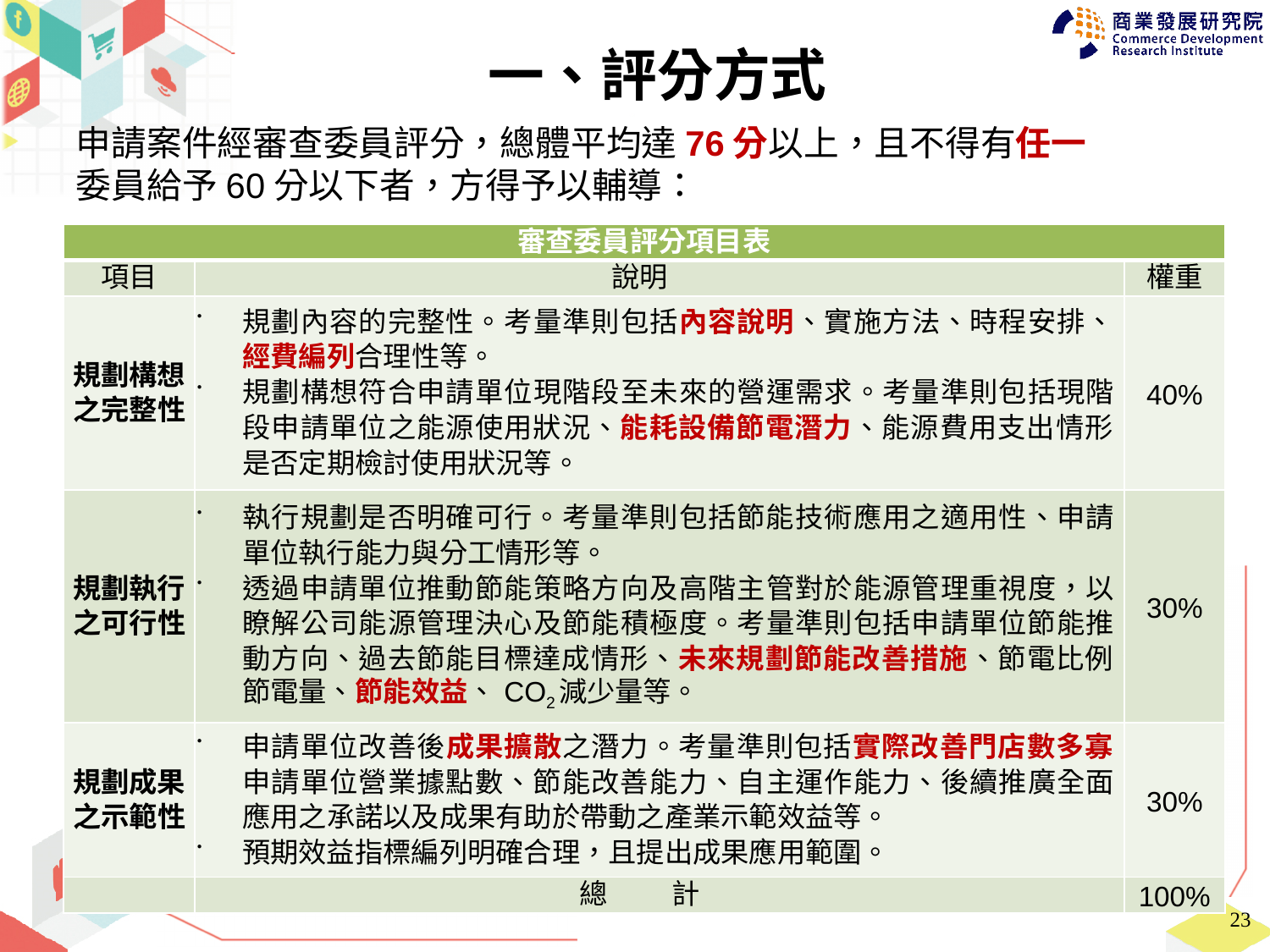

一、評分方式
申請案件經審查委員評分，總體平均達76分以上，且不得有任一委員給予60分以下者，方得予以輔導：

| 審查委員評分項目表 |  |  |
| --- | --- | --- |
| 項目 | 說明 | 權重 |
| 規劃構想之完整性 | 規劃內容的完整性。考量準則包括內容說明、實施方法、時程安排、經費編列合理性等。 規劃構想符合申請單位現階段至未來的營運需求。考量準則包括現階段申請單位之能源使用狀況、能耗設備節電潛力、能源費用支出情形、是否定期檢討使用狀況等。 | 40% |
| 規劃執行之可行性 | 執行規劃是否明確可行。考量準則包括節能技術應用之適用性、申請單位執行能力與分工情形等。 透過申請單位推動節能策略方向及高階主管對於能源管理重視度，以瞭解公司能源管理決心及節能積極度。考量準則包括申請單位節能推動方向、過去節能目標達成情形、未來規劃節能改善措施、節電比例、節電量、節能效益、CO2減少量等。 | 30% |
| 規劃成果之示範性 | 申請單位改善後成果擴散之潛力。考量準則包括實際改善門店數多寡、申請單位營業據點數、節能改善能力、自主運作能力、後續推廣全面應用之承諾以及成果有助於帶動之產業示範效益等。 預期效益指標編列明確合理，且提出成果應用範圍。 | 30% |
|  | 總 計 | 100% |
23